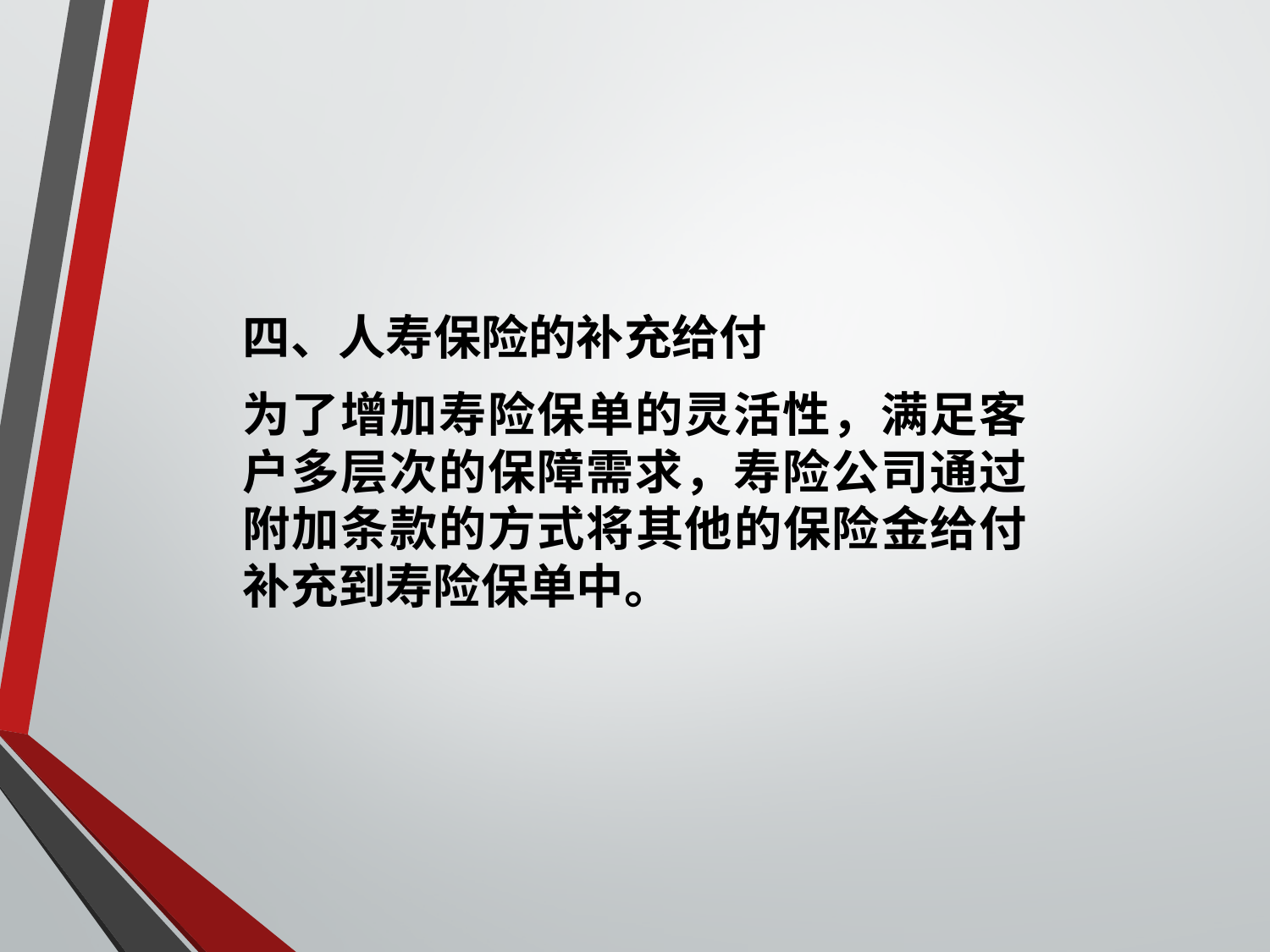

四、人寿保险的补充给付
为了增加寿险保单的灵活性，满足客户多层次的保障需求，寿险公司通过附加条款的方式将其他的保险金给付补充到寿险保单中。